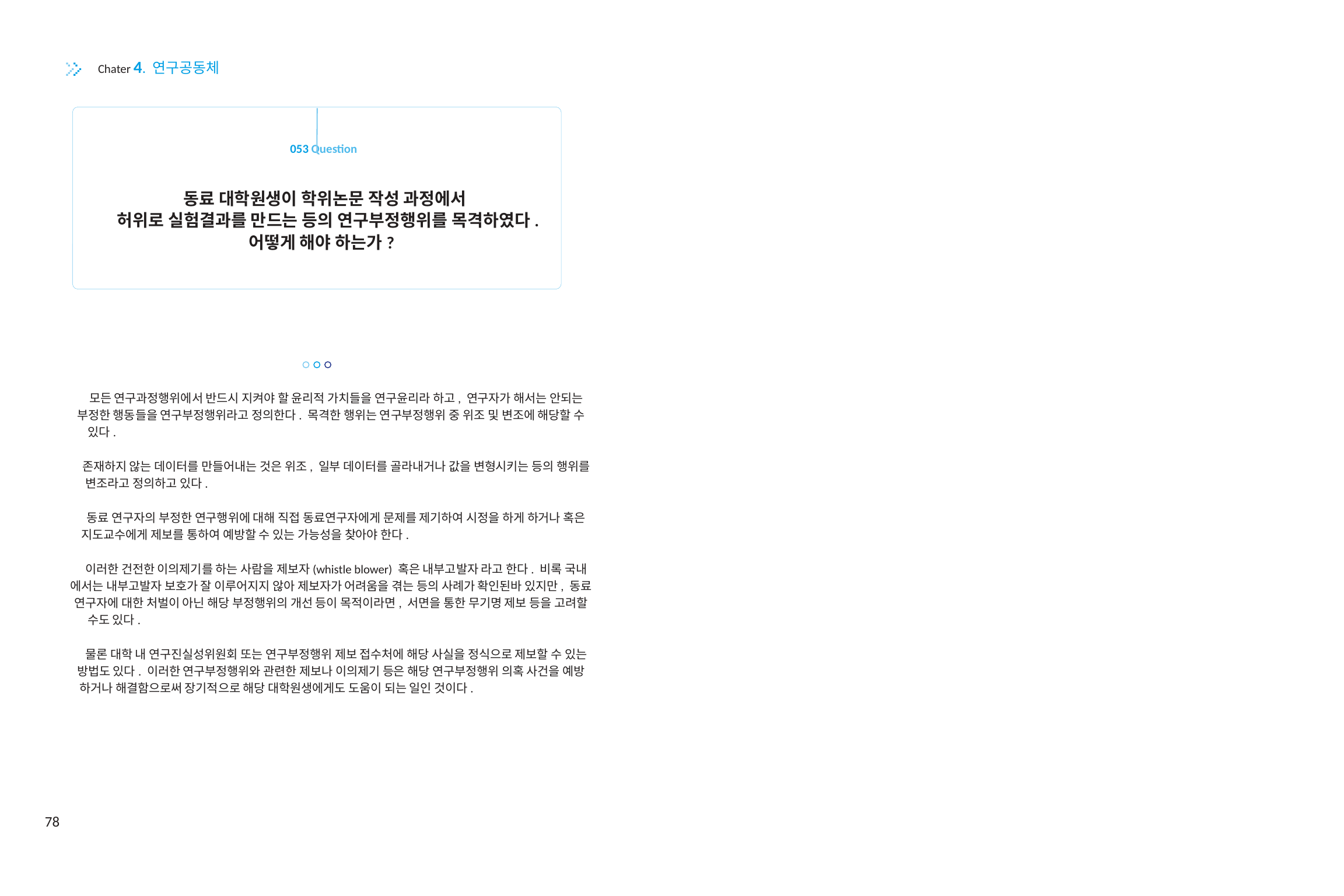

Chater 4. 연구공동체

053 Question

동료 대학원생이 학위논문 작성 과정에서
허위로 실험결과를 만드는 등의 연구부정행위를 목격하였다.
어떻게 해야 하는가?

모든 연구과정행위에서 반드시 지켜야 할 윤리적 가치들을 연구윤리라 하고, 연구자가 해서는 안되는
부정한 행동들을 연구부정행위라고 정의한다. 목격한 행위는 연구부정행위 중 위조 및 변조에 해당할 수
있다.
존재하지 않는 데이터를 만들어내는 것은 위조, 일부 데이터를 골라내거나 값을 변형시키는 등의 행위를
변조라고 정의하고 있다.
동료 연구자의 부정한 연구행위에 대해 직접 동료연구자에게 문제를 제기하여 시정을 하게 하거나 혹은
지도교수에게 제보를 통하여 예방할 수 있는 가능성을 찾아야 한다.
이러한 건전한 이의제기를 하는 사람을 제보자(whistle blower) 혹은 내부고발자 라고 한다. 비록 국내
에서는 내부고발자 보호가 잘 이루어지지 않아 제보자가 어려움을 겪는 등의 사례가 확인된바 있지만, 동료
연구자에 대한 처벌이 아닌 해당 부정행위의 개선 등이 목적이라면, 서면을 통한 무기명 제보 등을 고려할
수도 있다.
물론 대학 내 연구진실성위원회 또는 연구부정행위 제보 접수처에 해당 사실을 정식으로 제보할 수 있는
방법도 있다. 이러한 연구부정행위와 관련한 제보나 이의제기 등은 해당 연구부정행위 의혹 사건을 예방
하거나 해결함으로써 장기적으로 해당 대학원생에게도 도움이 되는 일인 것이다.
78